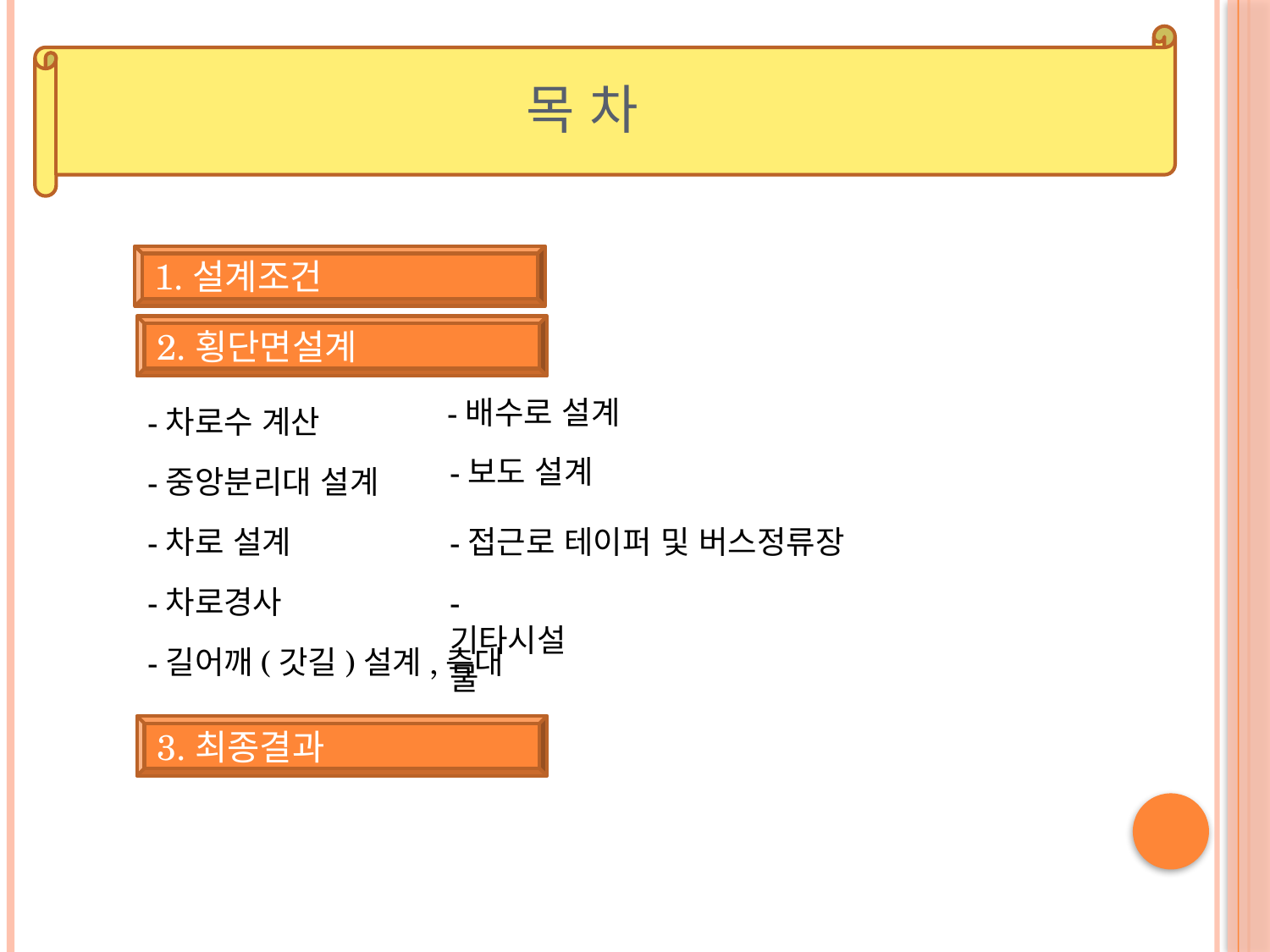

목 차
1.설계조건
2.횡단면설계
-배수로 설계
-차로수 계산
-보도 설계
-중앙분리대 설계
-차로 설계
-접근로 테이퍼 및 버스정류장
-차로경사
-기타시설물
-길어깨(갓길)설계,측대
3.최종결과